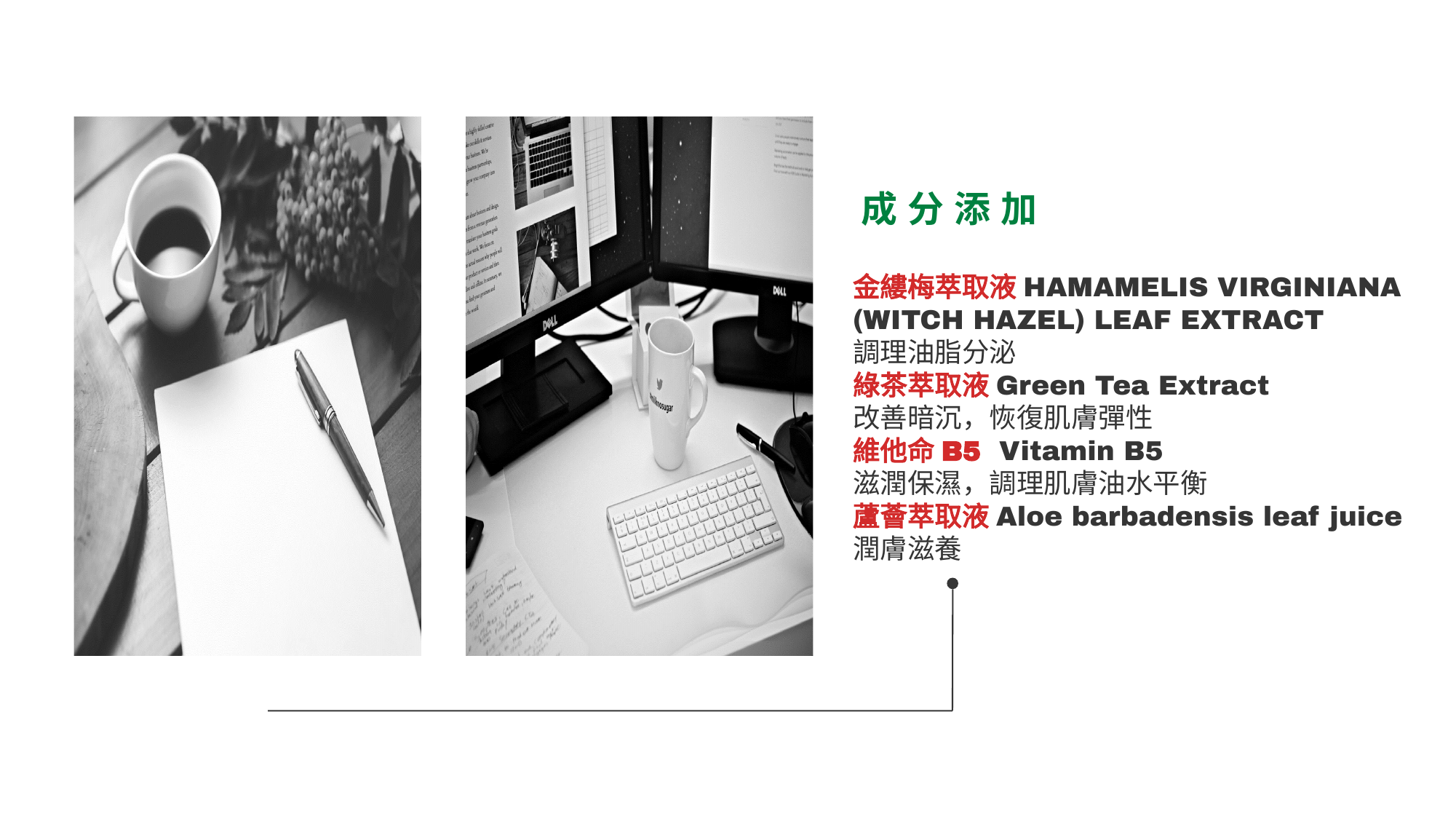

成 分 添 加
金縷梅萃取液HAMAMELIS VIRGINIANA (WITCH HAZEL) LEAF EXTRACT
調理油脂分泌
綠茶萃取液Green Tea Extract
改善暗沉，恢復肌膚彈性
維他命B5  Vitamin B5
滋潤保濕，調理肌膚油水平衡
蘆薈萃取液Aloe barbadensis leaf juice
潤膚滋養